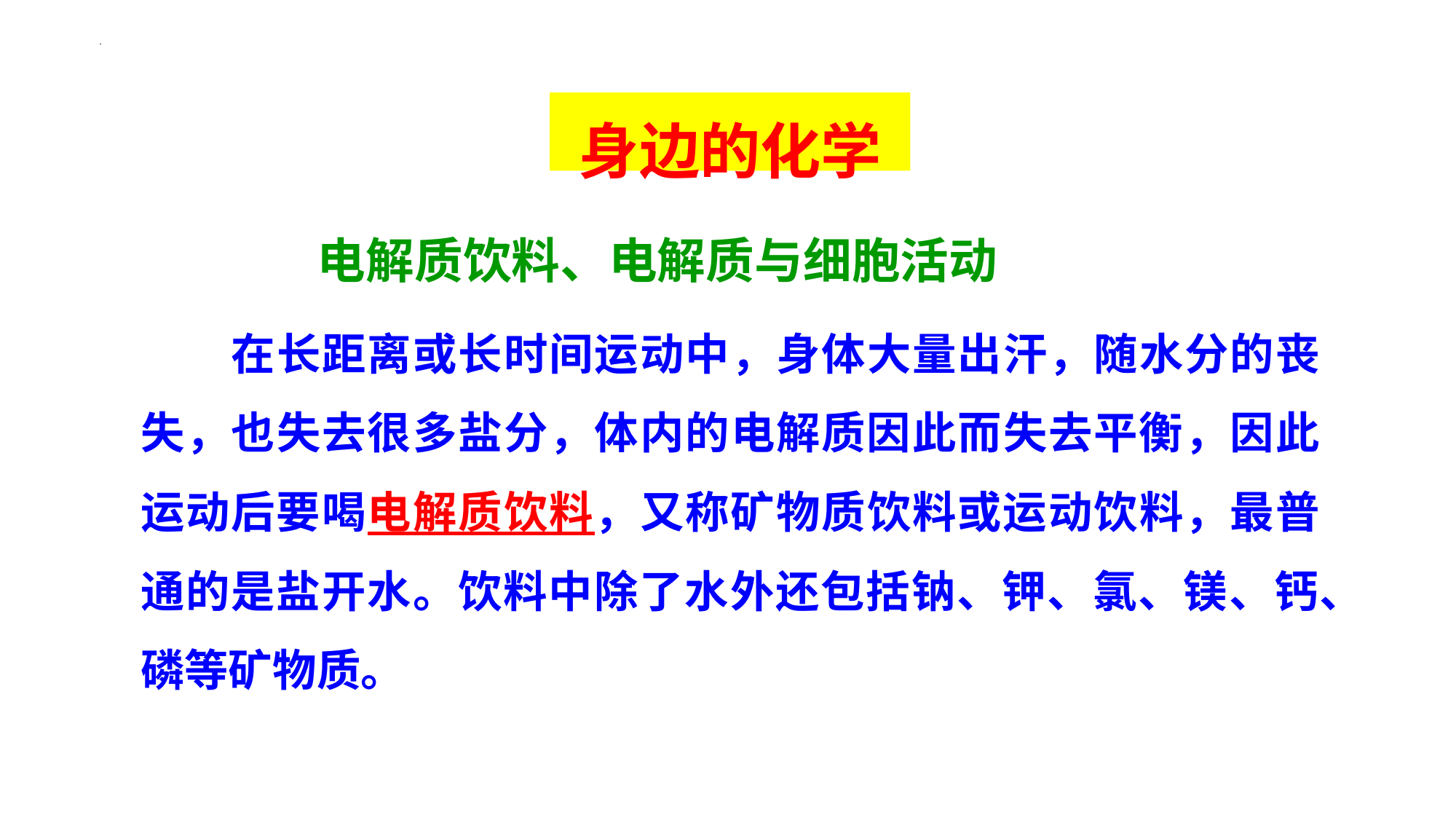

身边的化学
电解质饮料、电解质与细胞活动
　　在长距离或长时间运动中，身体大量出汗，随水分的丧失，也失去很多盐分，体内的电解质因此而失去平衡，因此运动后要喝电解质饮料，又称矿物质饮料或运动饮料，最普通的是盐开水。饮料中除了水外还包括钠、钾、氯、镁、钙、磷等矿物质。